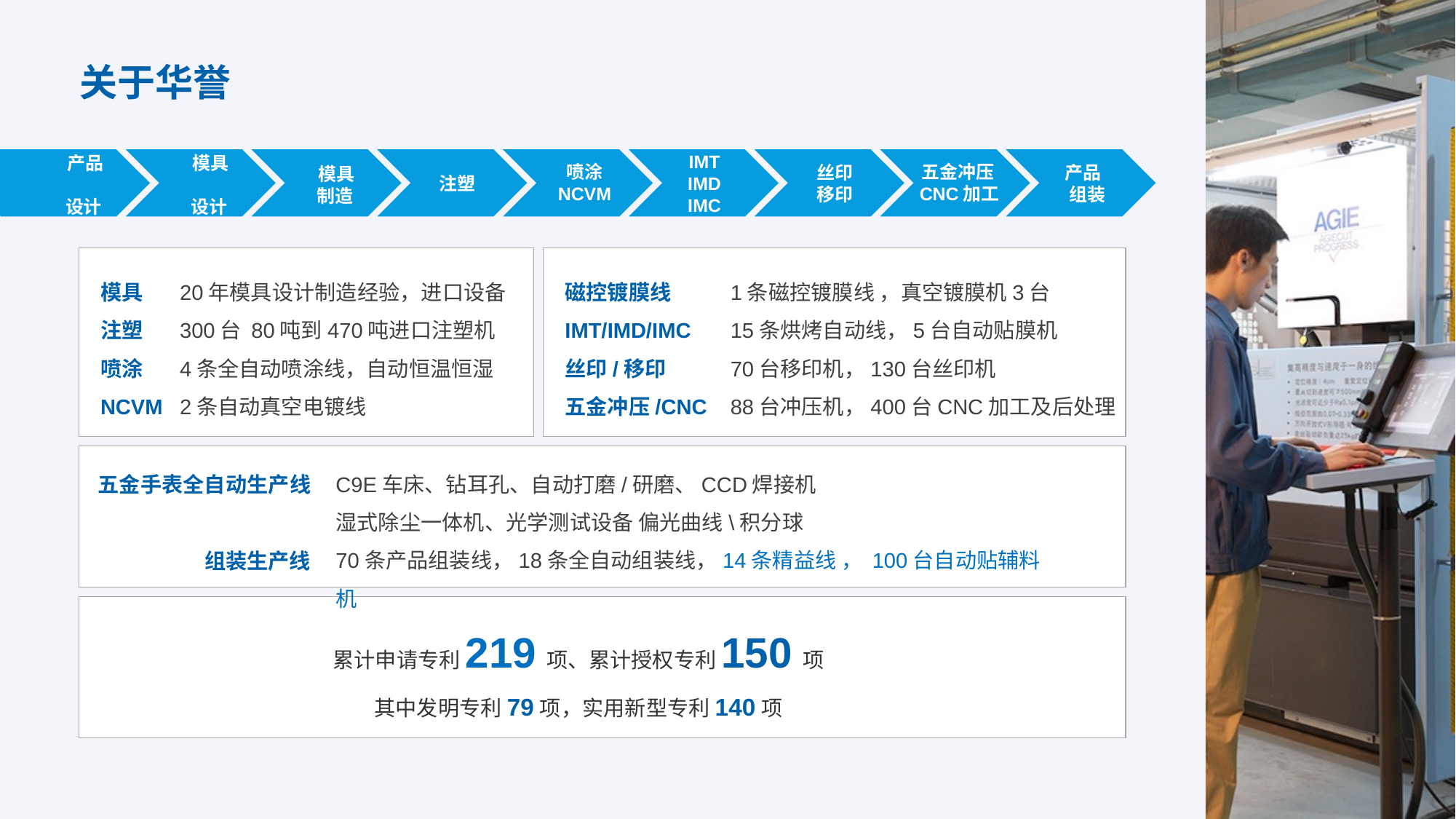

关于华誉
   产品
   设计
   模具
   设计
   模具
   制造
   注塑

IMT
IMD
IMC
   丝印
   移印

  产品
  组装

喷涂
NCVM
五金冲压
CNC加工

模具
注塑
喷涂
NCVM
20年模具设计制造经验，进口设备
300台 80吨到470吨进口注塑机
4条全自动喷涂线，自动恒温恒湿
2条自动真空电镀线
磁控镀膜线
IMT/IMD/IMC
丝印/移印
五金冲压/CNC
1条磁控镀膜线 ，真空镀膜机3台
15条烘烤自动线，5台自动贴膜机
70台移印机，130台丝印机
88台冲压机，400台CNC加工及后处理

C9E车床、钻耳孔、自动打磨/研磨、CCD焊接机
湿式除尘一体机、光学测试设备 偏光曲线\积分球
70条产品组装线，18条全自动组装线，14条精益线 ， 100台自动贴辅料机
五金手表全自动生产线

组装生产线

累计申请专利219项、累计授权专利150项
其中发明专利79项，实用新型专利140项